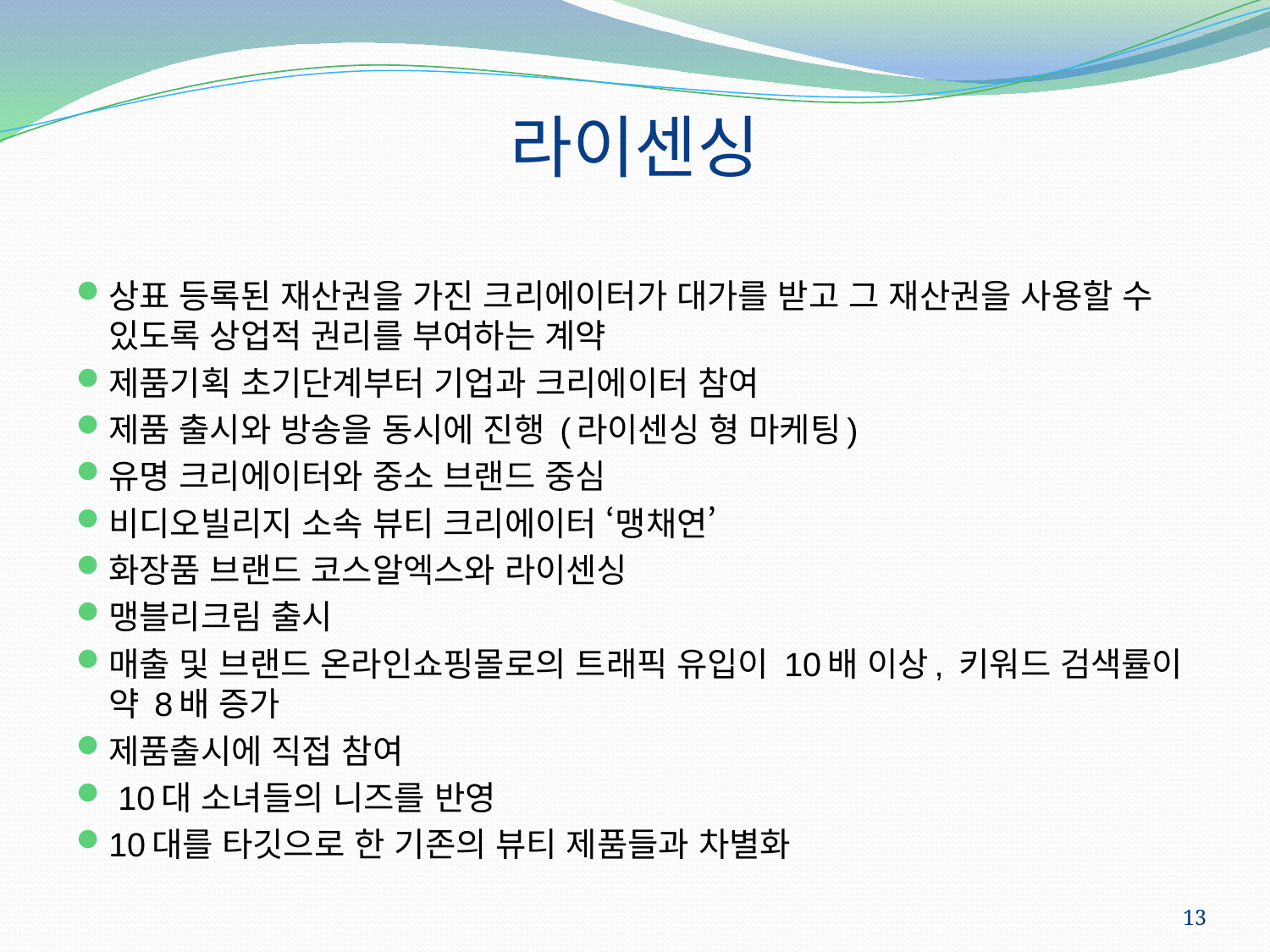

# 라이센싱
상표 등록된 재산권을 가진 크리에이터가 대가를 받고 그 재산권을 사용할 수 있도록 상업적 권리를 부여하는 계약
제품기획 초기단계부터 기업과 크리에이터 참여
제품 출시와 방송을 동시에 진행 (라이센싱 형 마케팅)
유명 크리에이터와 중소 브랜드 중심
비디오빌리지 소속 뷰티 크리에이터 ‘맹채연’
화장품 브랜드 코스알엑스와 라이센싱
맹블리크림 출시
매출 및 브랜드 온라인쇼핑몰로의 트래픽 유입이 10배 이상, 키워드 검색률이 약 8배 증가
제품출시에 직접 참여
 10대 소녀들의 니즈를 반영
10대를 타깃으로 한 기존의 뷰티 제품들과 차별화
13